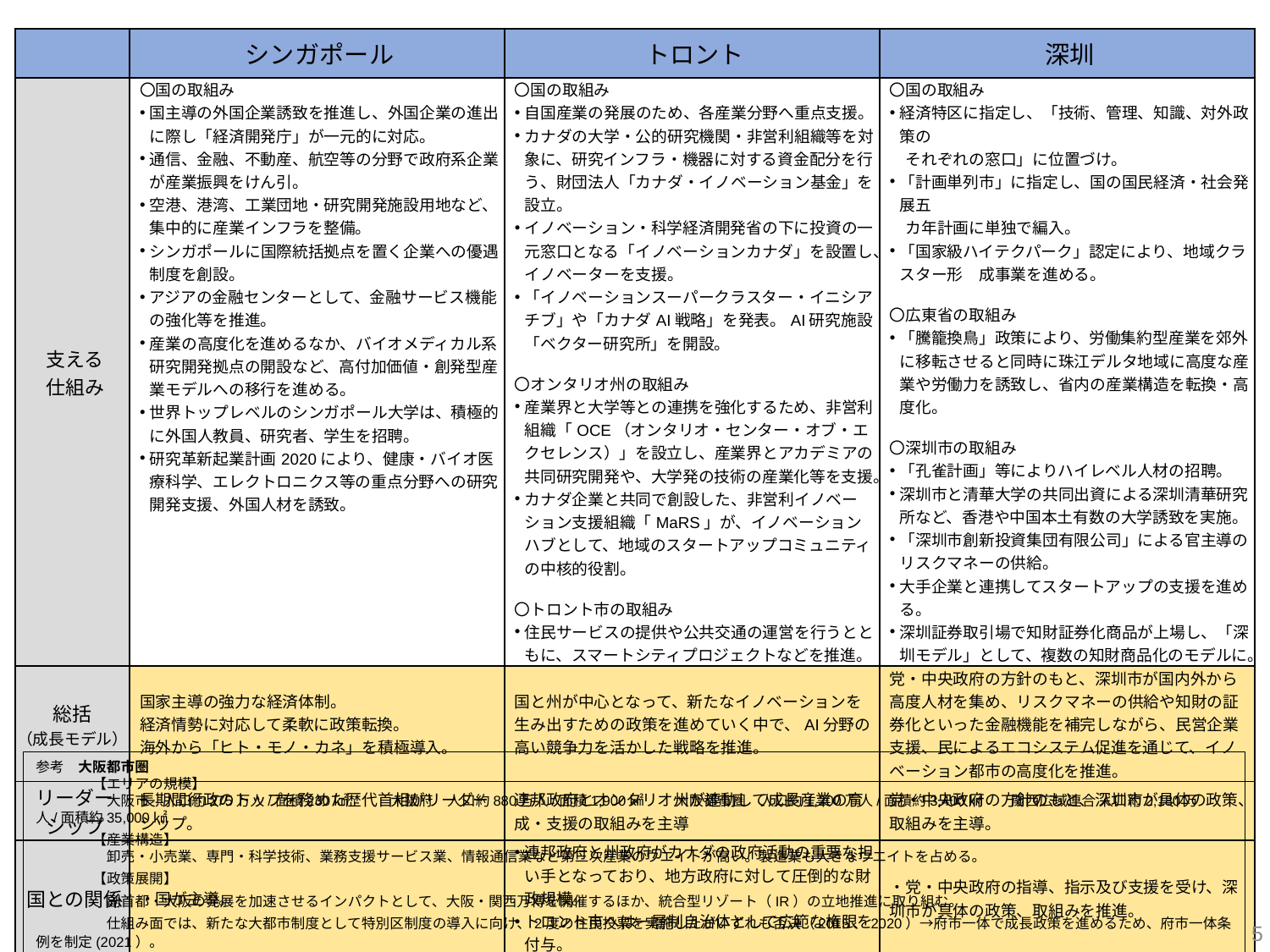

|  | シンガポール | トロント | 深圳 |
| --- | --- | --- | --- |
| 支える 仕組み | 〇国の取組み 国主導の外国企業誘致を推進し、外国企業の進出に際し「経済開発庁」が一元的に対応。 通信、金融、不動産、航空等の分野で政府系企業が産業振興をけん引。 空港、港湾、工業団地・研究開発施設用地など、集中的に産業インフラを整備。 シンガポールに国際統括拠点を置く企業への優遇制度を創設。 アジアの金融センターとして、金融サービス機能の強化等を推進。 産業の高度化を進めるなか、バイオメディカル系研究開発拠点の開設など、高付加価値・創発型産業モデルへの移行を進める。 世界トップレベルのシンガポール大学は、積極的に外国人教員、研究者、学生を招聘。 研究革新起業計画2020により、健康・バイオ医療科学、エレクトロニクス等の重点分野への研究開発支援、外国人材を誘致。 | 〇国の取組み 自国産業の発展のため、各産業分野へ重点支援。 カナダの大学・公的研究機関・非営利組織等を対象に、研究インフラ・機器に対する資金配分を行う、財団法人「カナダ・イノベーション基金」を設立。 イノベーション・科学経済開発省の下に投資の一元窓口となる「イノベーションカナダ」を設置し、イノベーターを支援。 「イノベーションスーパークラスター・イニシアチブ」や「カナダAI戦略」を発表。AI研究施設「ベクター研究所」を開設。 〇オンタリオ州の取組み 産業界と大学等との連携を強化するため、非営利組織「OCE（オンタリオ・センター・オブ・エクセレンス）」を設立し、産業界とアカデミアの共同研究開発や、大学発の技術の産業化等を支援。 カナダ企業と共同で創設した、非営利イノベーション支援組織「MaRS」が、イノベーションハブとして、地域のスタートアップコミュニティの中核的役割。 〇トロント市の取組み 住民サービスの提供や公共交通の運営を行うとともに、スマートシティプロジェクトなどを推進。 | 〇国の取組み 経済特区に指定し、「技術、管理、知識、対外政策の 　それぞれの窓口」に位置づけ。 「計画単列市」に指定し、国の国民経済・社会発展五　 　カ年計画に単独で編入。 「国家級ハイテクパーク」認定により、地域クラスター形　成事業を進める。 〇広東省の取組み 「騰籠換鳥」政策により、労働集約型産業を郊外に移転させると同時に珠江デルタ地域に高度な産業や労働力を誘致し、省内の産業構造を転換・高度化。 〇深圳市の取組み 「孔雀計画」等によりハイレベル人材の招聘。 深圳市と清華大学の共同出資による深圳清華研究所など、香港や中国本土有数の大学誘致を実施。 「深圳市創新投資集団有限公司」による官主導のリスクマネーの供給。 大手企業と連携してスタートアップの支援を進める。 深圳証券取引場で知財証券化商品が上場し、「深圳モデル」として、複数の知財商品化のモデルに。 |
| 総括 （成長モデル） | 国家主導の強力な経済体制。 経済情勢に対応して柔軟に政策転換。 海外から「ヒト・モノ・カネ」を積極導入。 | 国と州が中心となって、新たなイノベーションを生み出すための政策を進めていく中で、AI分野の高い競争力を活かした戦略を推進。 | 党・中央政府の方針のもと、深圳市が国内外から高度人材を集め、リスクマネーの供給や知財の証券化といった金融機能を補完しながら、民営企業支援、民によるエコシステム促進を通じて、イノベーション都市の高度化を推進。 |
| リーダーシップ | 長期間行政のトップを務めた歴代首相がリーダーシップ。 | 連邦政府とオンタリオ州が連動して成長産業の育成・支援の取組みを主導 | 党・中央政府の方針のもと、深圳市が具体の政策、取組みを主導。 |
| 国との関係 | ・国が主導。 | 連邦政府と州政府がカナダの政府活動の重要な担い手となっており、地方政府に対して圧倒的な財政規模。 トロント市へは一層制自治体として広範な権限を付与。 | ・党・中央政府の指導、指示及び支援を受け、深圳市が具体の政策、取組みを推進。 |
参考　大阪都市圏
　　　　【エリアの規模】
　　　　　大阪市　人口約275万人/面積230㎢　　　大阪府　人口約880万人/面積1,900㎢ 　　大阪都市圏　人口約1,200万人/面積約3,400㎢　　関西広域連合 人口約2,180万人/面積約35,000㎢
　　　　【産業構造】
　　　　　卸売・小売業、専門・科学技術、業務支援サービス業、情報通信業など第三次産業のウエイトが高い。製造業も大きなウエイトを占める。
　　　　【政策展開】
　　　　　副首都・大阪の発展を加速させるインパクトとして、大阪・関西万博を開催するほか、統合型リゾート（IR）の立地推進に取り組む。
　　　　　仕組み面では、新たな大都市制度として特別区制度の導入に向け、2度の住民投票を実施したがいずれも否決（2015、2020）→府市一体で成長政策を進めるため、府市一体条例を制定(2021）。
5